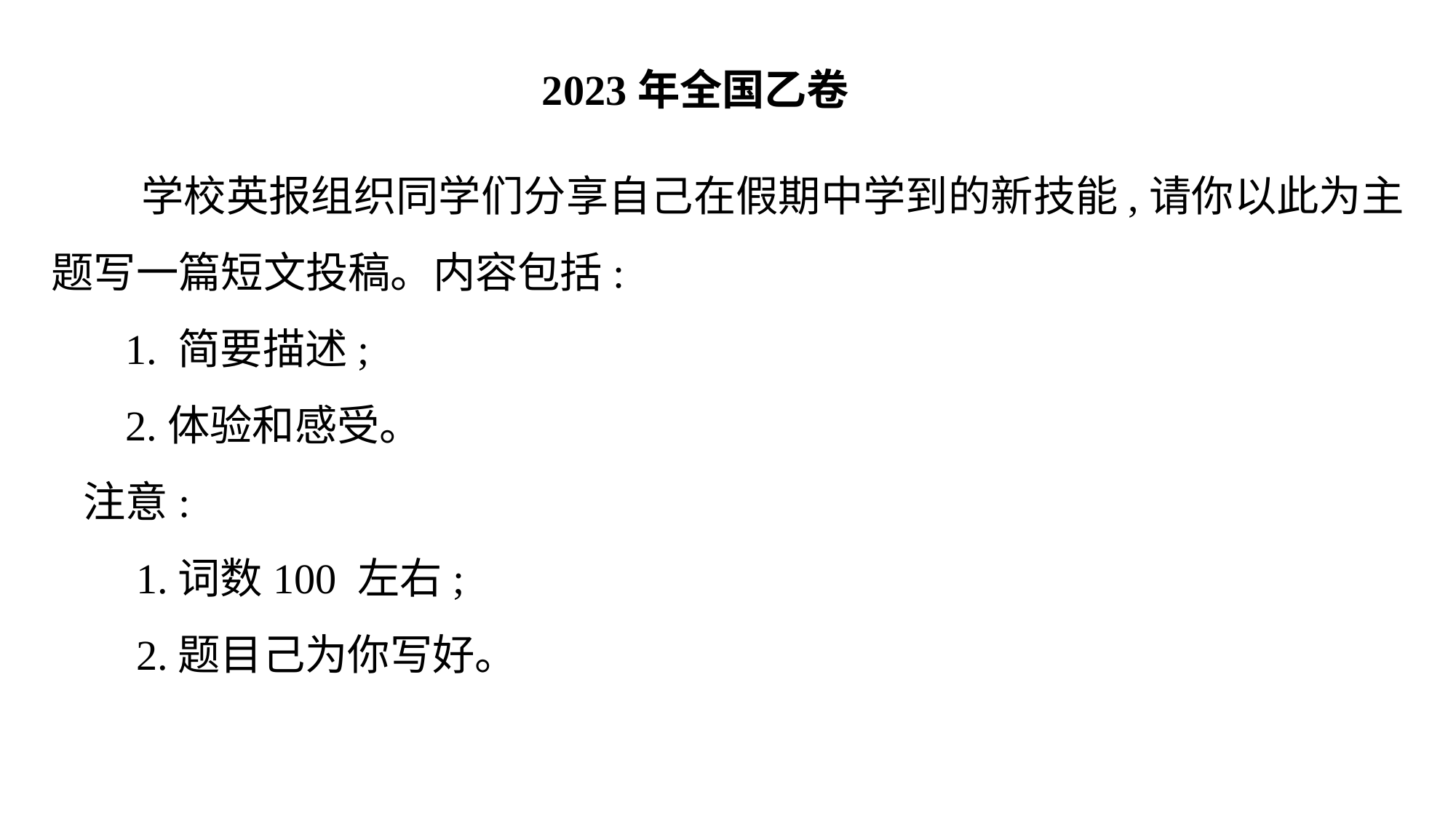

2023年全国乙卷
     学校英报组织同学们分享自己在假期中学到的新技能,请你以此为主题写一篇短文投稿。内容包括:
    1. 简要描述;
    2.体验和感受。
注意:
     1.词数100 左右;
     2.题目己为你写好。